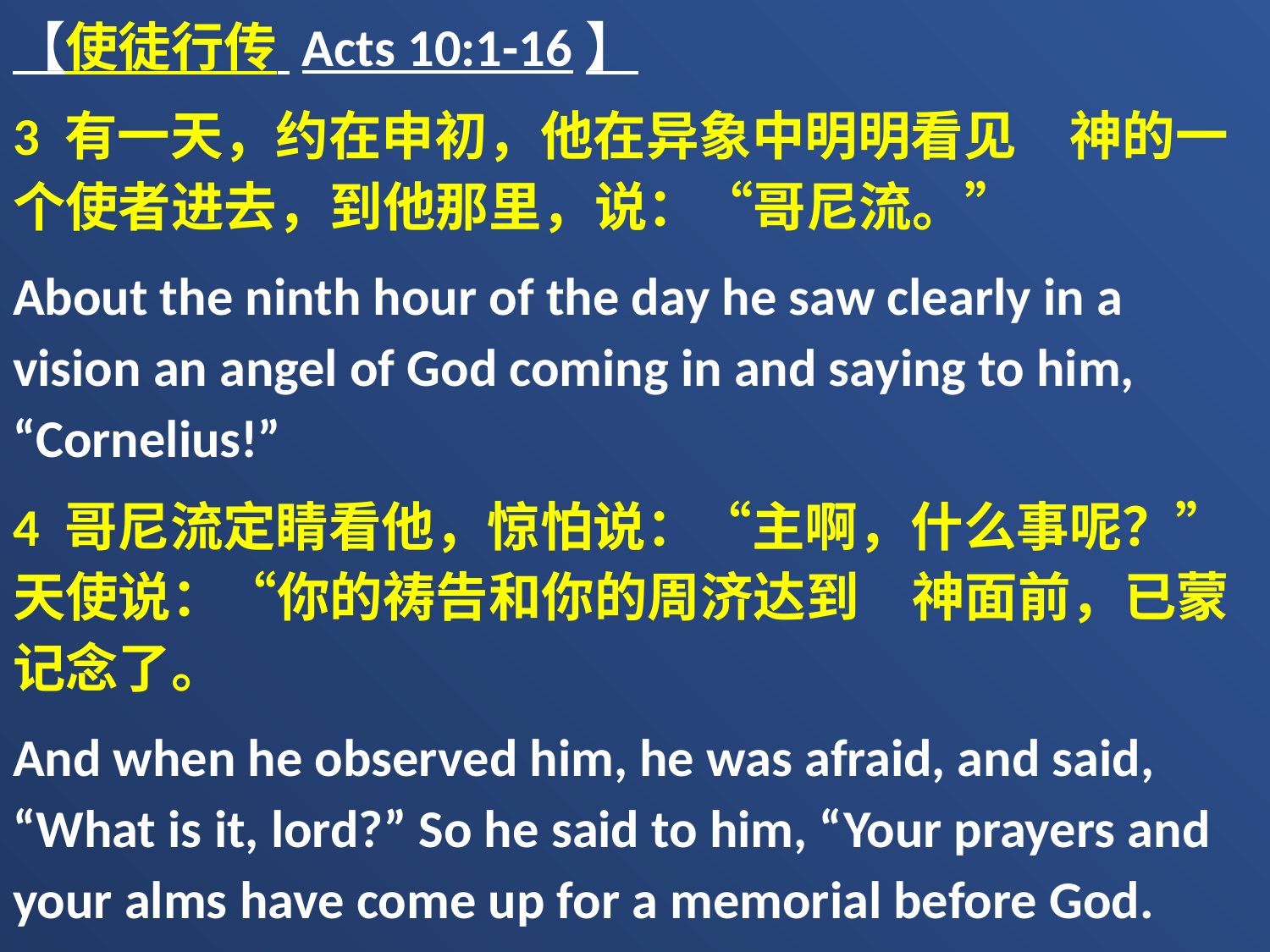

【使徒行传 Acts 10:1-16】
3 有一天，约在申初，他在异象中明明看见　神的一个使者进去，到他那里，说：“哥尼流。”
About the ninth hour of the day he saw clearly in a vision an angel of God coming in and saying to him, “Cornelius!”
4 哥尼流定睛看他，惊怕说：“主啊，什么事呢？”天使说：“你的祷告和你的周济达到　神面前，已蒙记念了。
And when he observed him, he was afraid, and said, “What is it, lord?” So he said to him, “Your prayers and your alms have come up for a memorial before God.